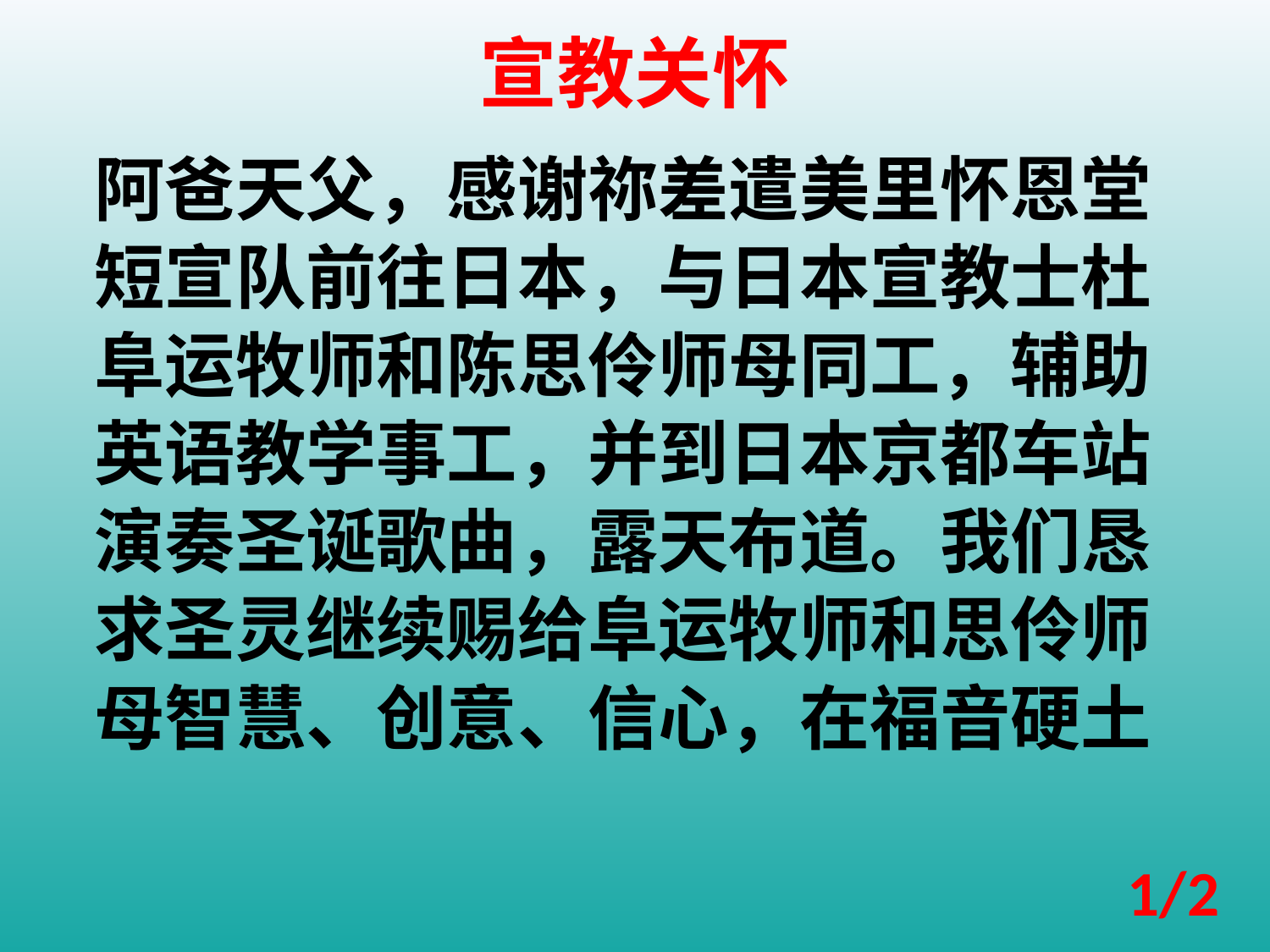

宣教关怀
阿爸天父，感谢祢差遣美里怀恩堂短宣队前往日本，与日本宣教士杜阜运牧师和陈思伶师母同工，辅助英语教学事工，并到日本京都车站演奏圣诞歌曲，露天布道。我们恳求圣灵继续赐给阜运牧师和思伶师母智慧、创意、信心，在福音硬土
1/2